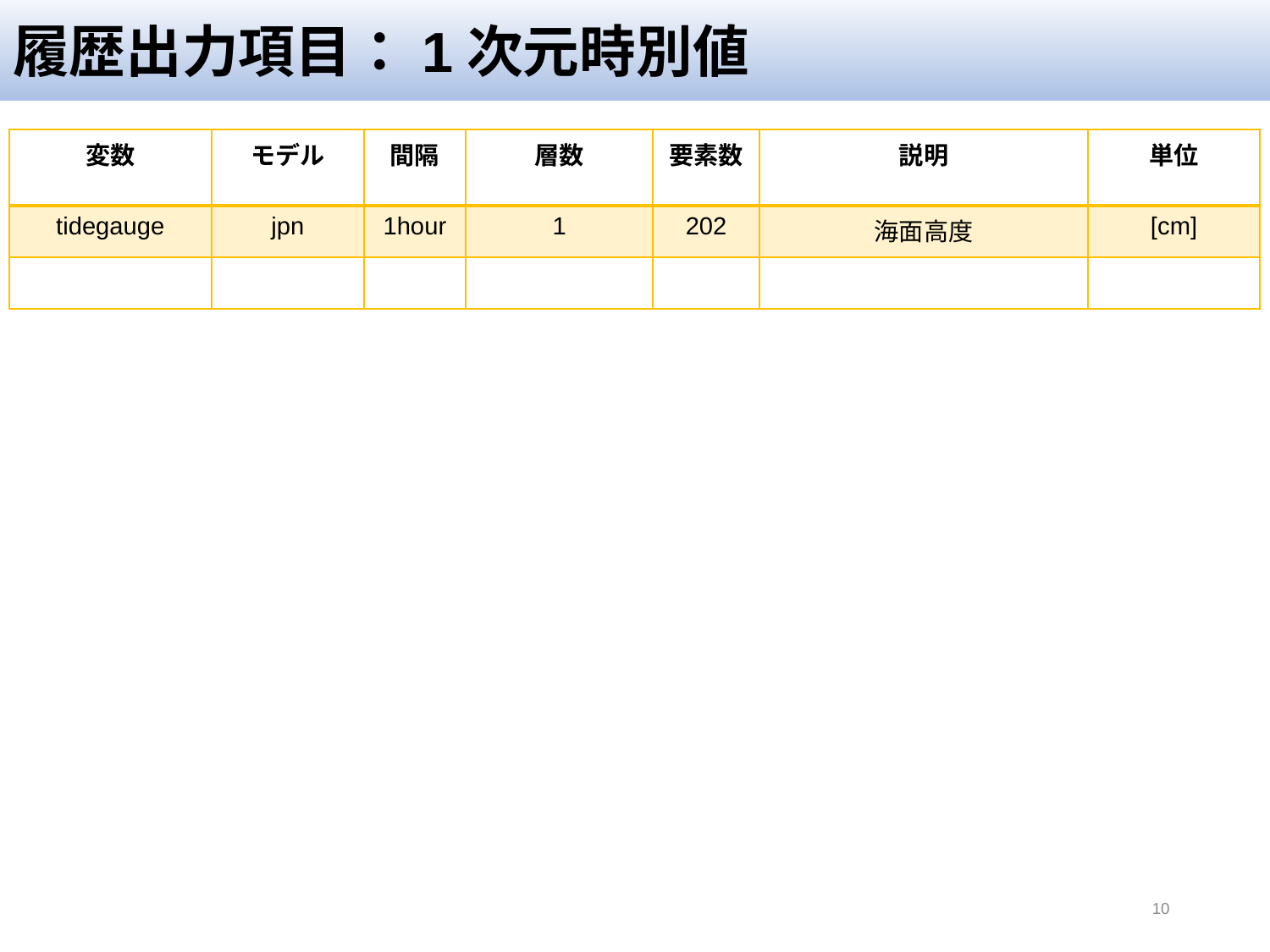

# 履歴出力項目：1次元時別値
| 変数 | モデル | 間隔 | 層数 | 要素数 | 説明 | 単位 |
| --- | --- | --- | --- | --- | --- | --- |
| tidegauge | jpn | 1hour | 1 | 202 | 海面高度 | [cm] |
|  |  |  |  |  |  |  |
10